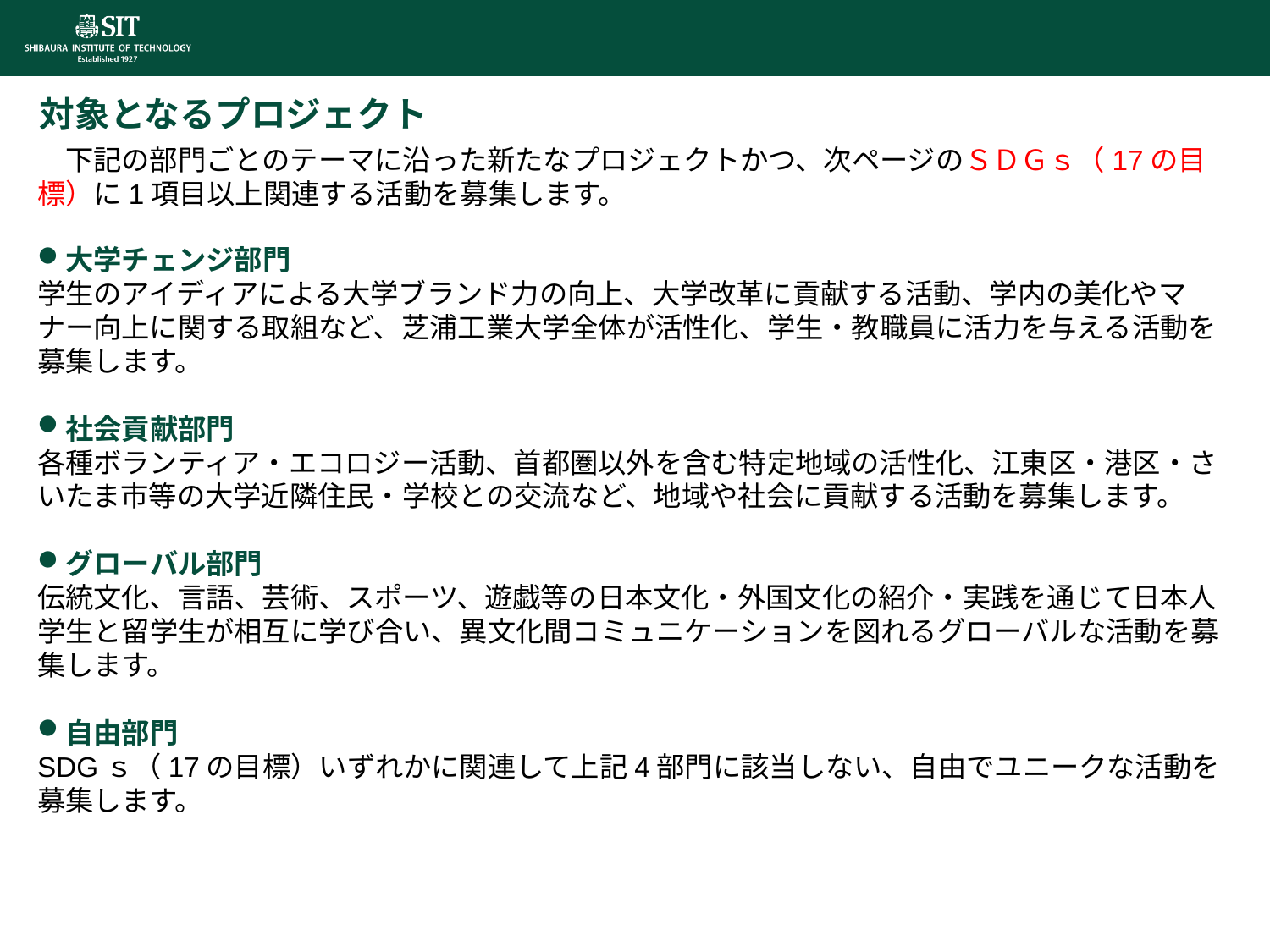

対象となるプロジェクト
　下記の部門ごとのテーマに沿った新たなプロジェクトかつ、次ページのＳＤＧｓ（17の目標）に1項目以上関連する活動を募集します。

大学チェンジ部門
学生のアイディアによる大学ブランド力の向上、大学改革に貢献する活動、学内の美化やマナー向上に関する取組など、芝浦工業大学全体が活性化、学生・教職員に活力を与える活動を募集します。

社会貢献部門
各種ボランティア・エコロジー活動、首都圏以外を含む特定地域の活性化、江東区・港区・さいたま市等の大学近隣住民・学校との交流など、地域や社会に貢献する活動を募集します。

グローバル部門
伝統文化、言語、芸術、スポーツ、遊戯等の日本文化・外国文化の紹介・実践を通じて日本人学生と留学生が相互に学び合い、異文化間コミュニケーションを図れるグローバルな活動を募集します。

自由部門
SDGｓ（17の目標）いずれかに関連して上記4部門に該当しない、自由でユニークな活動を募集します。